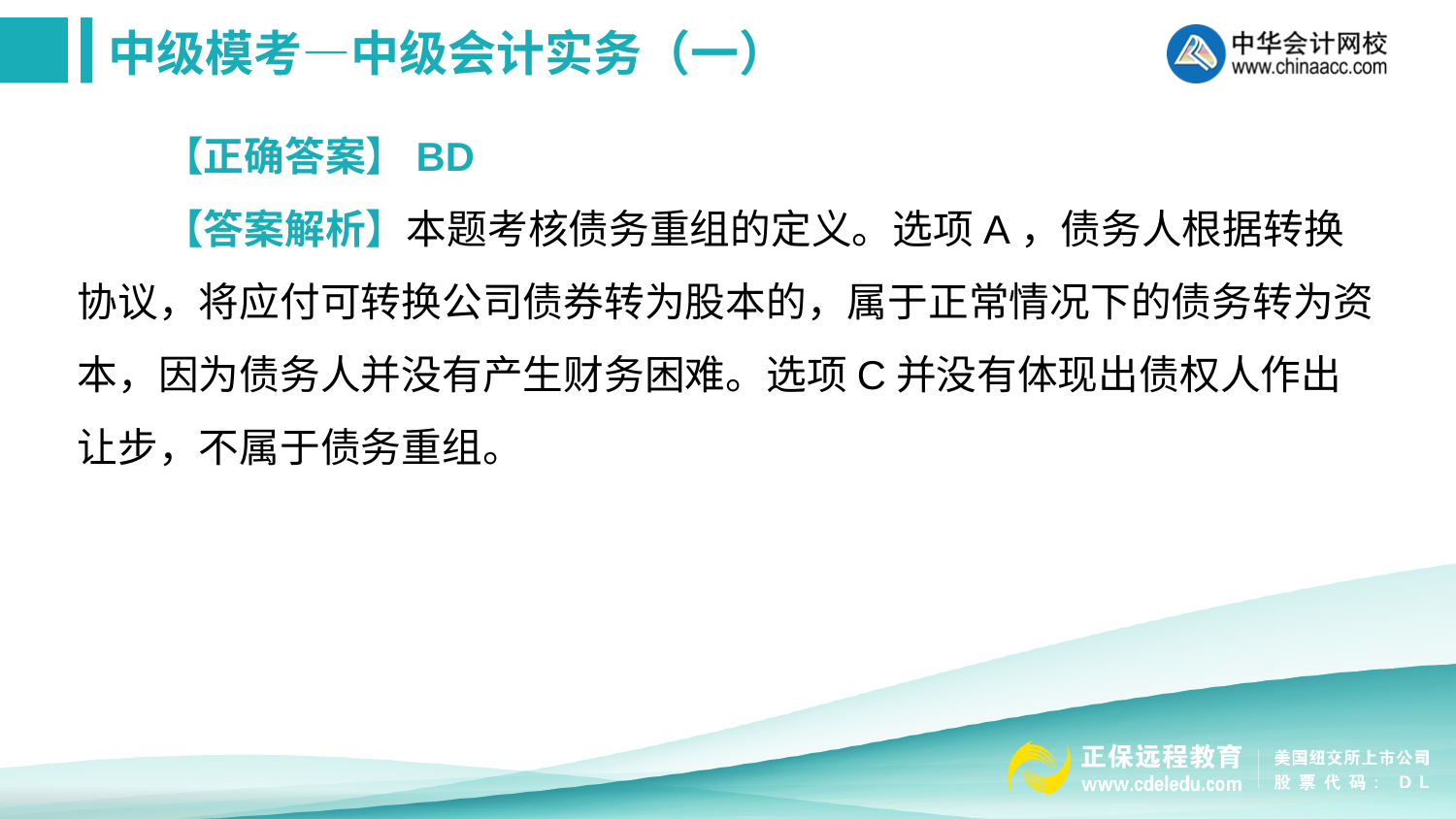

【正确答案】BD
【答案解析】本题考核债务重组的定义。选项A，债务人根据转换协议，将应付可转换公司债券转为股本的，属于正常情况下的债务转为资本，因为债务人并没有产生财务困难。选项C并没有体现出债权人作出让步，不属于债务重组。